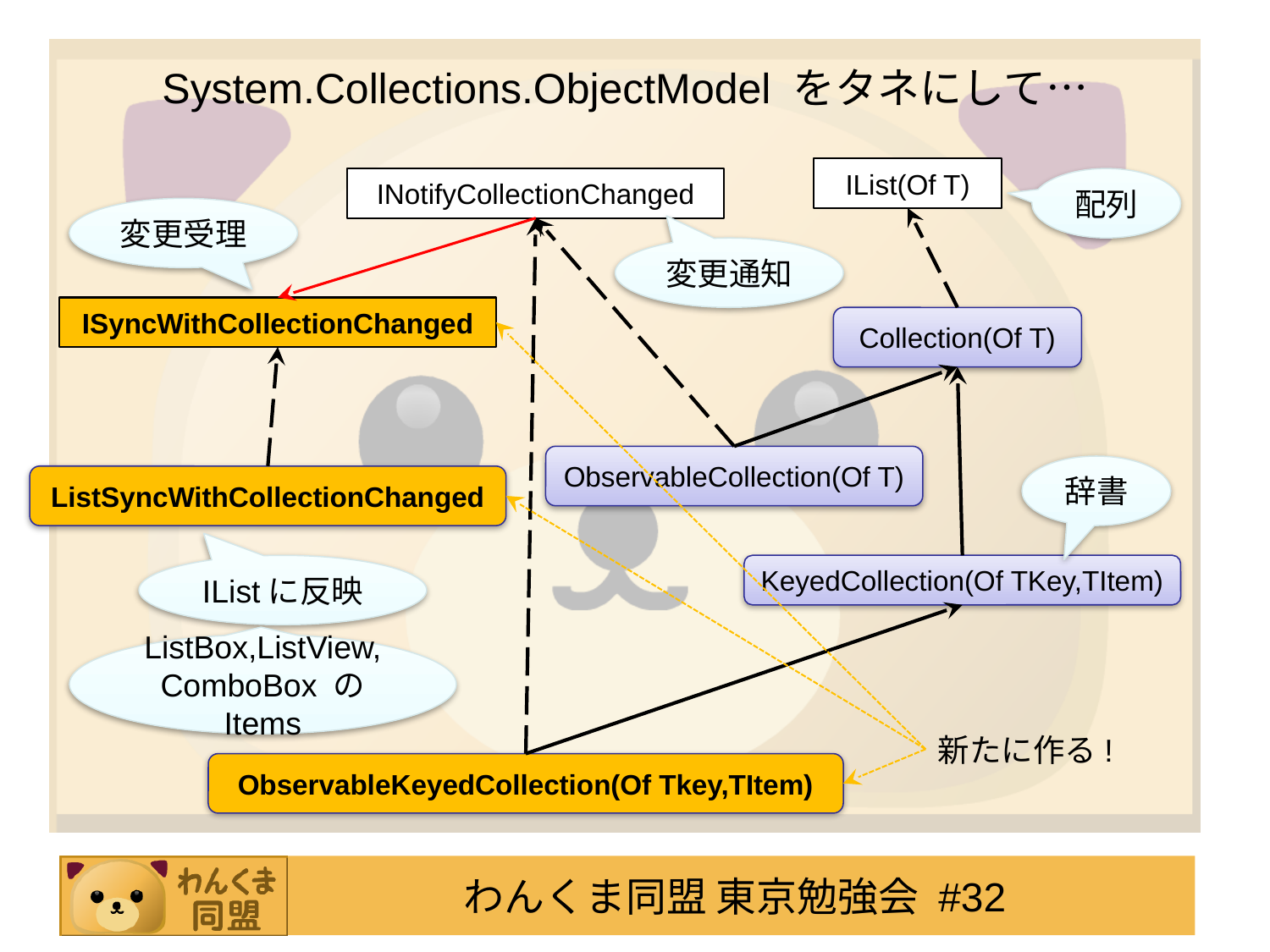

# System.Collections.ObjectModel をタネにして…
IList(Of T)
INotifyCollectionChanged
配列
変更受理
変更通知
ISyncWithCollectionChanged
Collection(Of T)
ObservableCollection(Of T)
辞書
ListSyncWithCollectionChanged
IListに反映
KeyedCollection(Of TKey,TItem)
ListBox,ListView,ComboBox の Items
新たに作る!
ObservableKeyedCollection(Of Tkey,TItem)